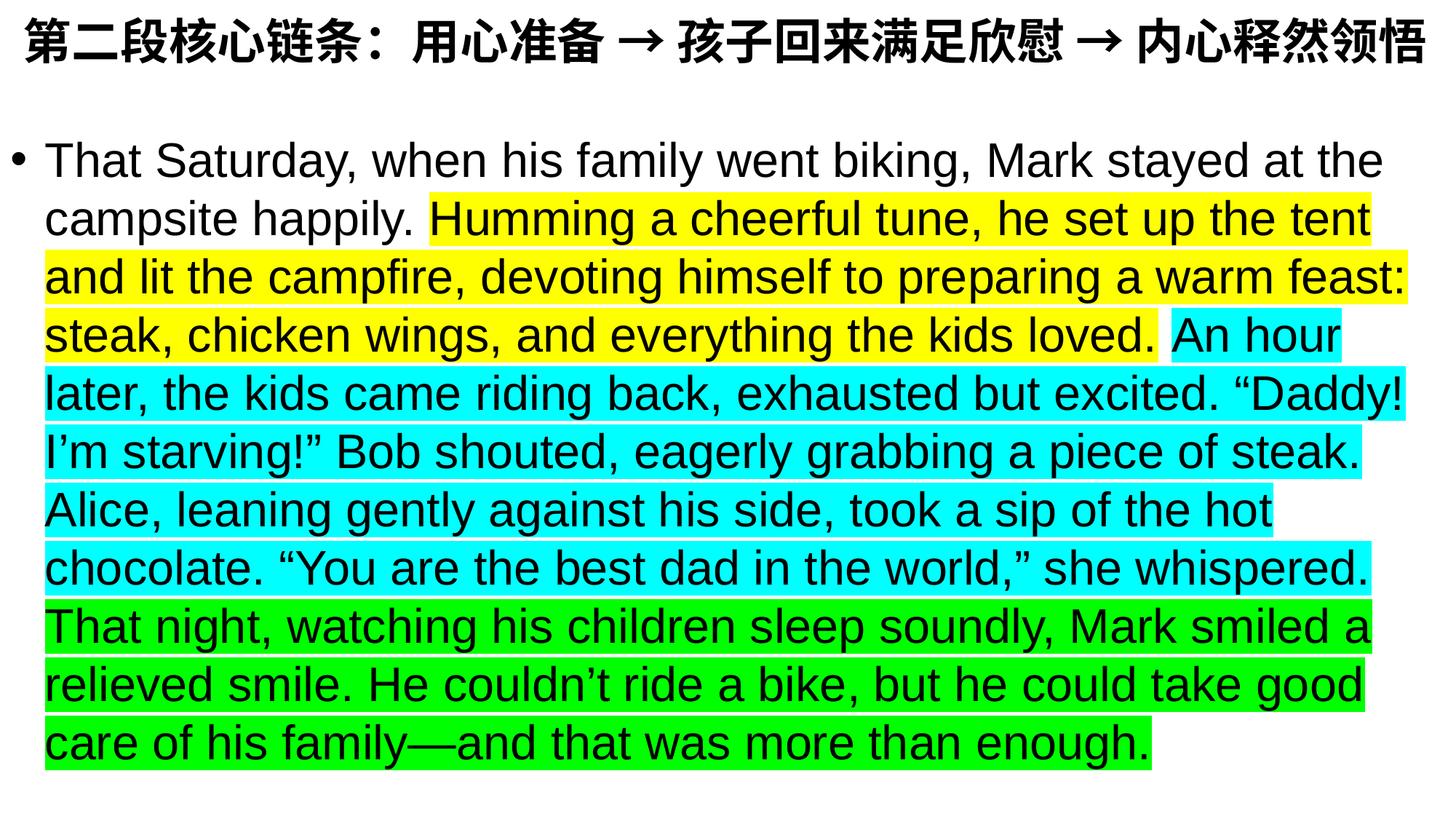

第二段核心链条：用心准备 → 孩子回来满足欣慰 → 内心释然领悟
That Saturday, when his family went biking, Mark stayed at the campsite happily. Humming a cheerful tune, he set up the tent and lit the campfire, devoting himself to preparing a warm feast: steak, chicken wings, and everything the kids loved. An hour later, the kids came riding back, exhausted but excited. “Daddy! I’m starving!” Bob shouted, eagerly grabbing a piece of steak. Alice, leaning gently against his side, took a sip of the hot chocolate. “You are the best dad in the world,” she whispered. That night, watching his children sleep soundly, Mark smiled a relieved smile. He couldn’t ride a bike, but he could take good care of his family—and that was more than enough.